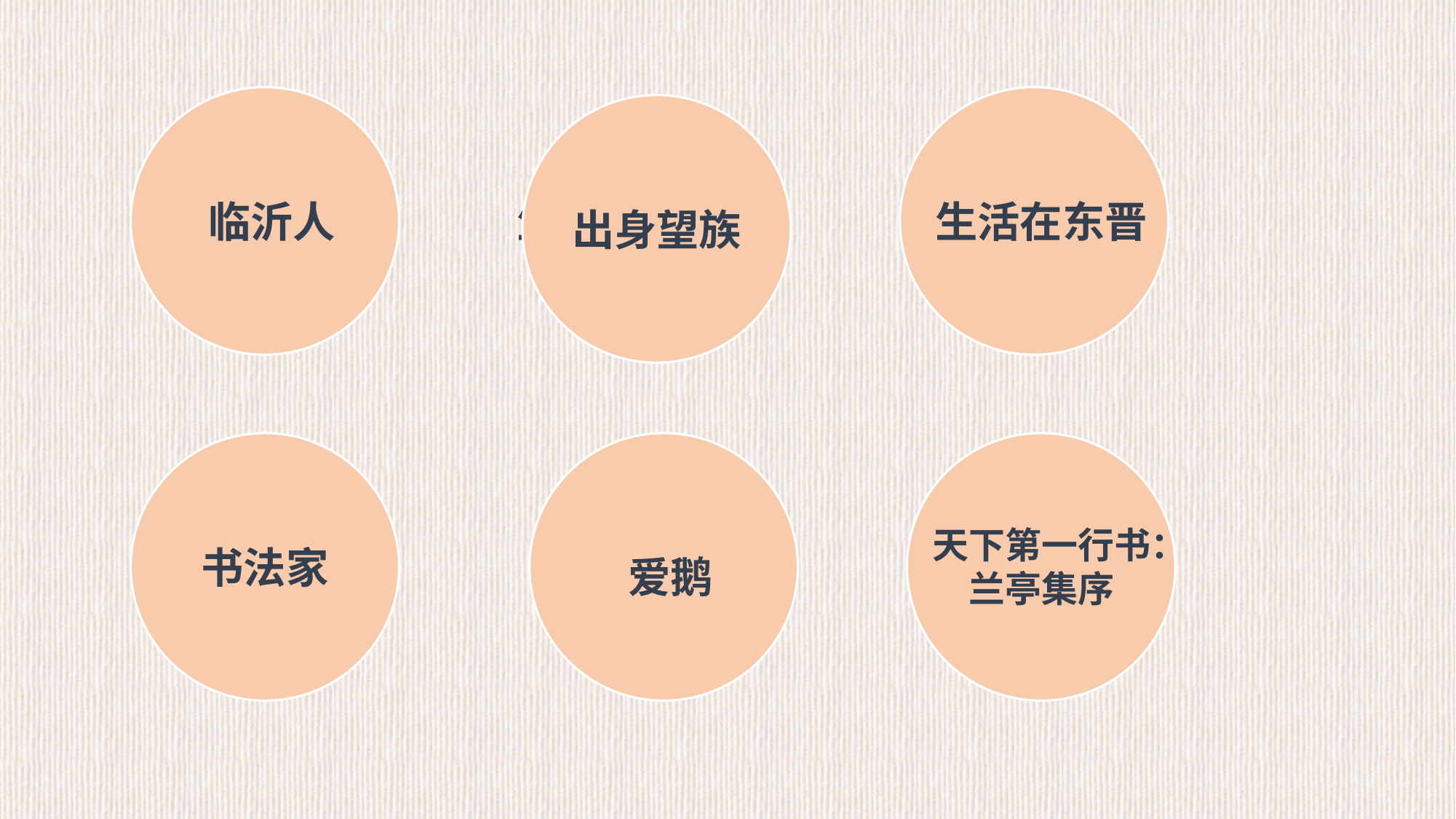

临沂人
生活在东晋
生活在东晋
出身望族

天下第一行书：
兰亭集序
书法家
爱鹅
生活在东晋